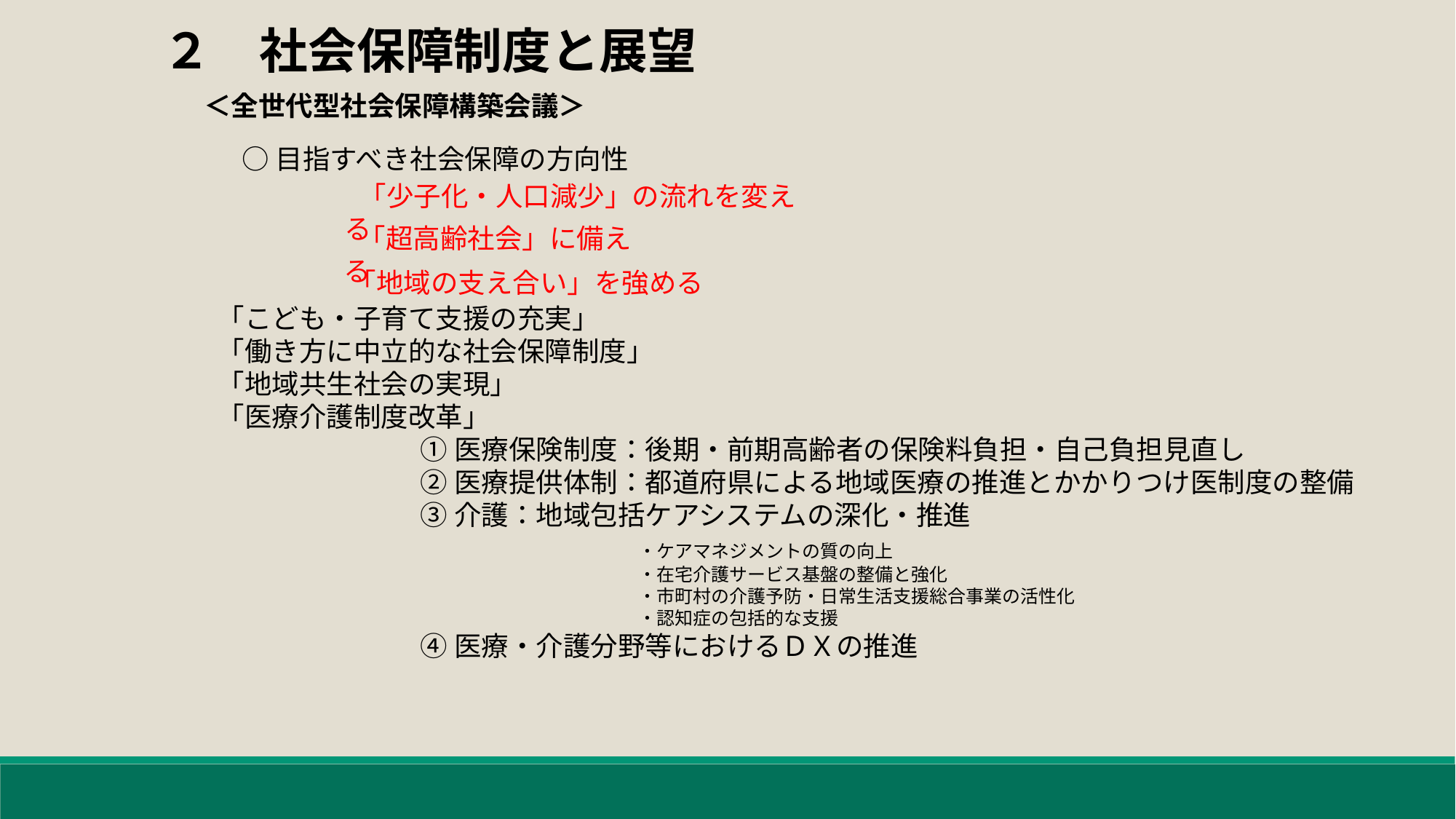

２　社会保障制度と展望
＜全世代型社会保障構築会議＞
○目指すべき社会保障の方向性

「少子化・人口減少」の流れを変える
「超高齢社会」に備える
「地域の支え合い」を強める
「こども・子育て支援の充実」
「働き方に中立的な社会保障制度」
「地域共生社会の実現」
「医療介護制度改革」
		①医療保険制度：後期・前期高齢者の保険料負担・自己負担見直し
		②医療提供体制：都道府県による地域医療の推進とかかりつけ医制度の整備
		③介護：地域包括ケアシステムの深化・推進
				・ケアマネジメントの質の向上
				・在宅介護サービス基盤の整備と強化
				・市町村の介護予防・日常生活支援総合事業の活性化
				・認知症の包括的な支援
		④医療・介護分野等におけるＤＸの推進